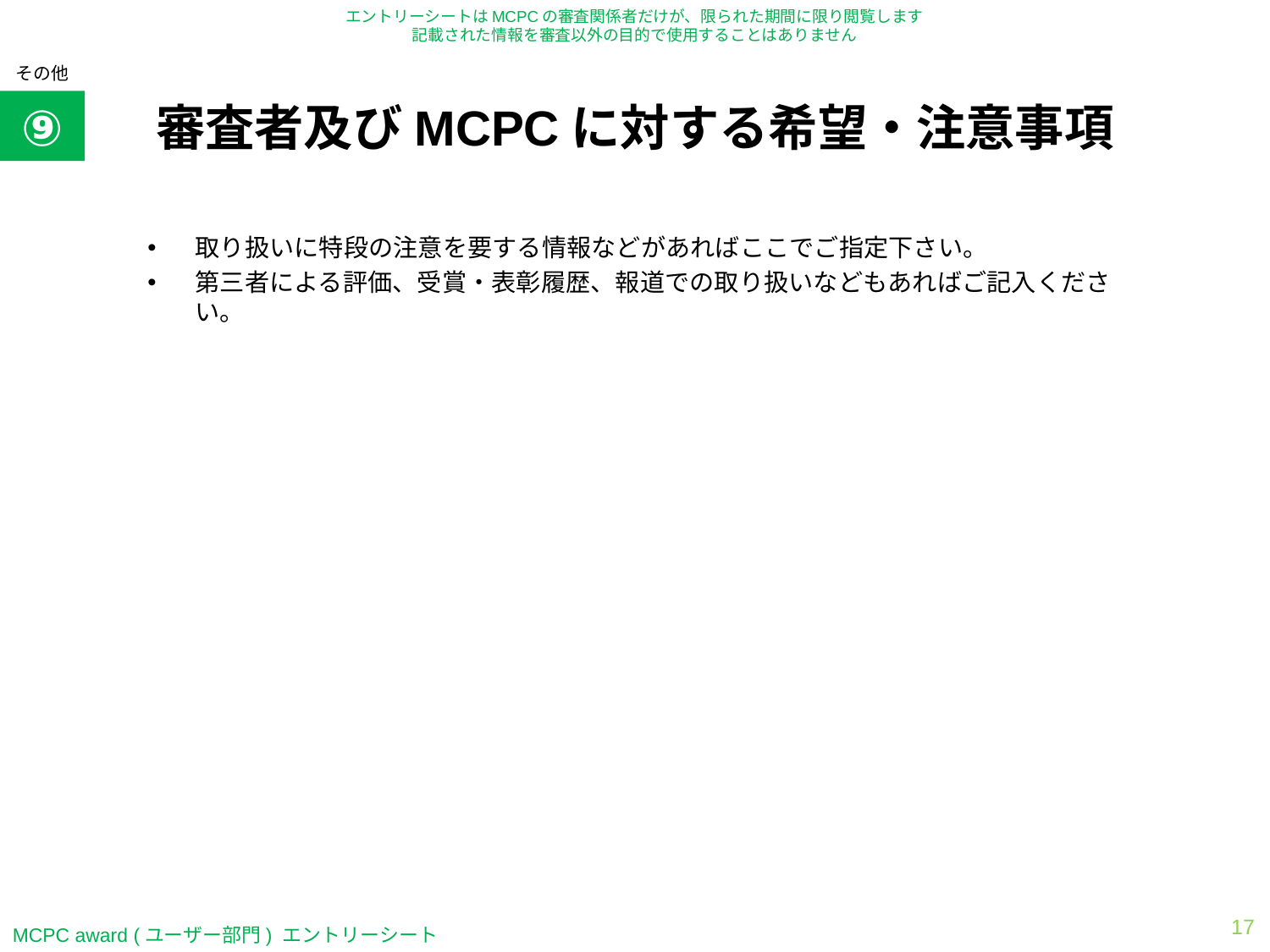

その他
# 審査者及びMCPCに対する希望・注意事項
⑨
取り扱いに特段の注意を要する情報などがあればここでご指定下さい。
第三者による評価、受賞・表彰履歴、報道での取り扱いなどもあればご記入ください。
17